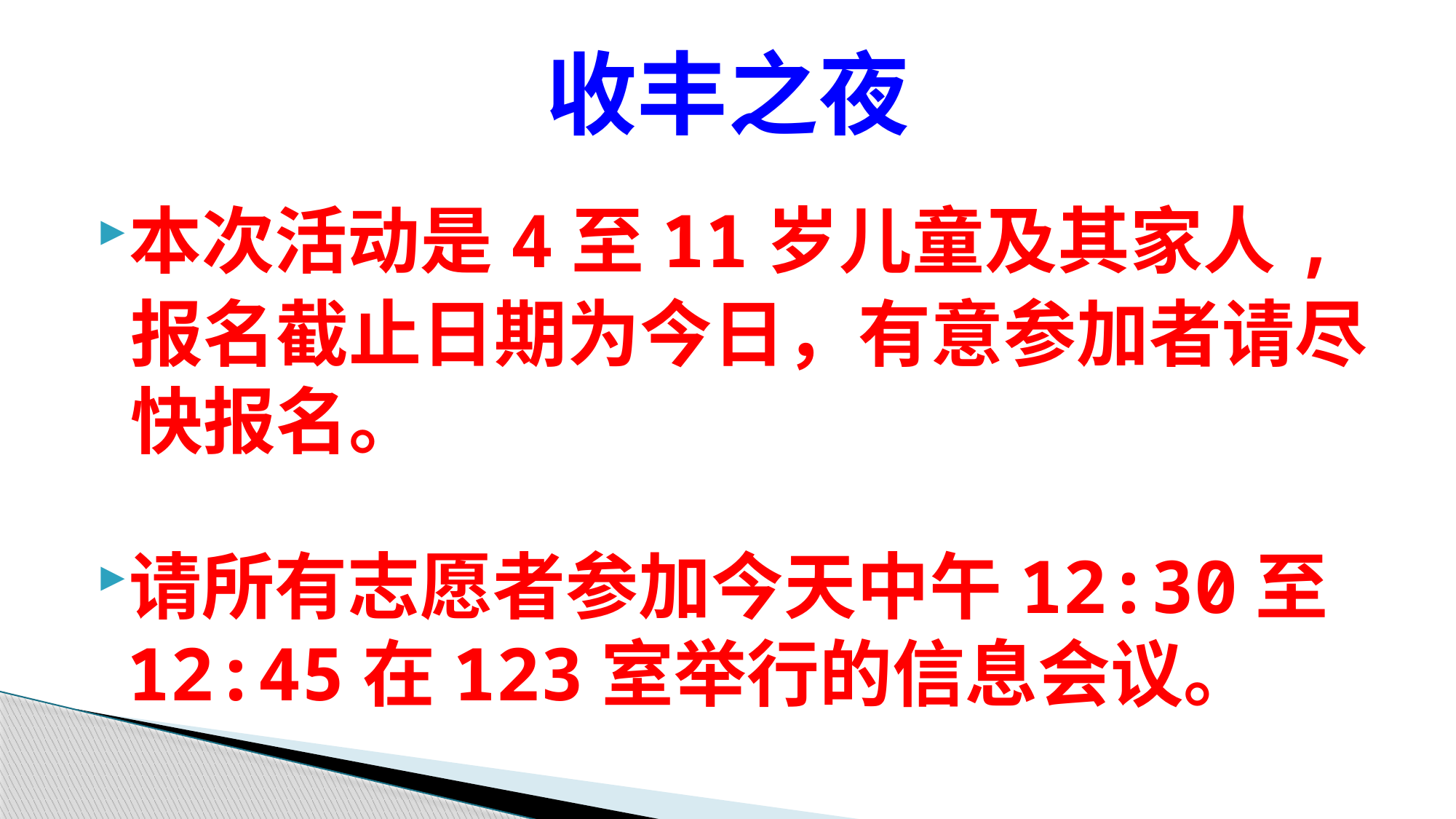

# 收丰之夜

本次活动是4至11岁儿童及其家人,
 报名截止日期为今日，有意参加者请尽 快报名。

请所有志愿者参加今天中午12:30至12:45在123室举行的信息会议。